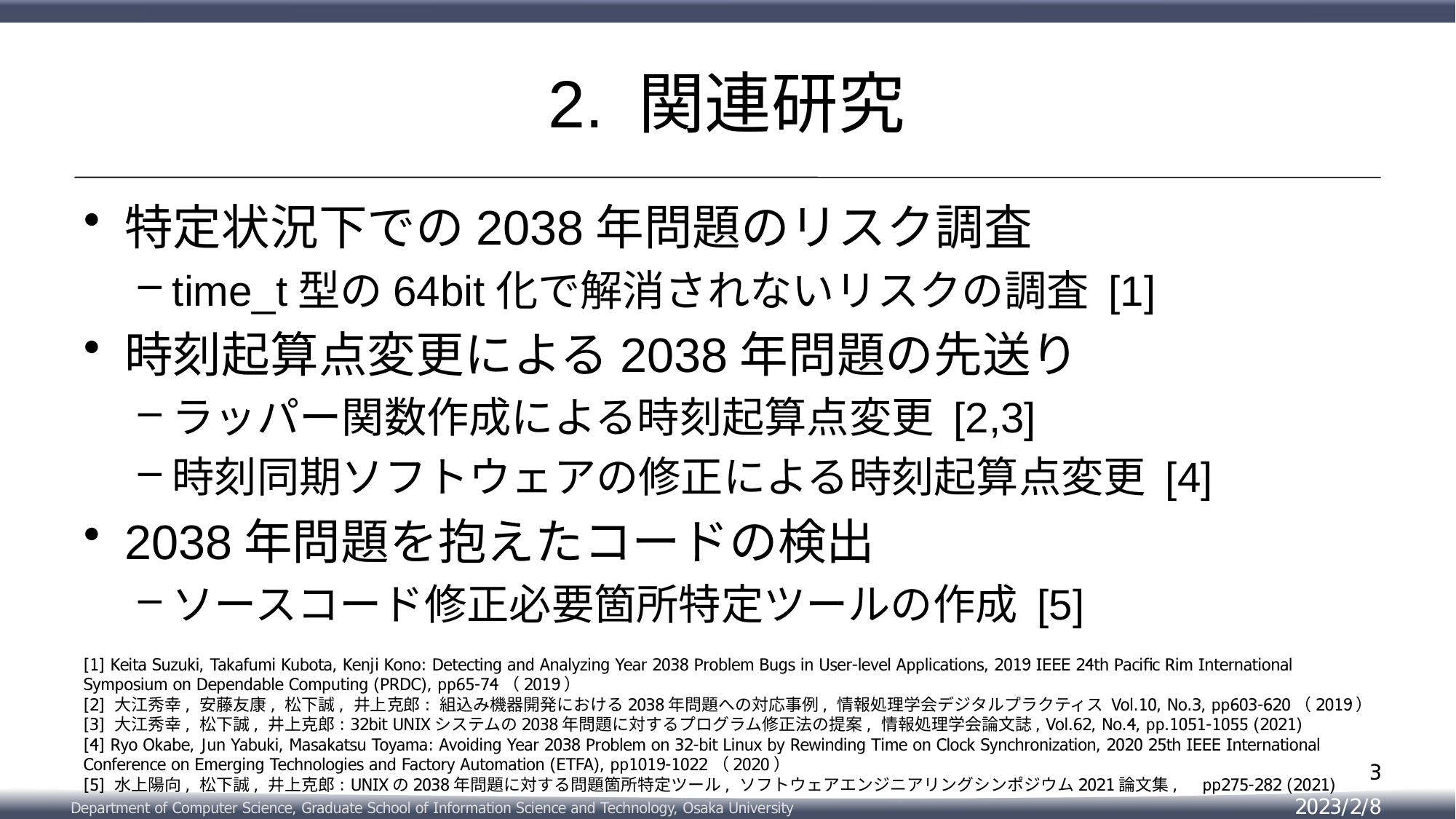

# 2. 関連研究
特定状況下での2038年問題のリスク調査
time_t型の64bit化で解消されないリスクの調査 [1]
時刻起算点変更による2038年問題の先送り
ラッパー関数作成による時刻起算点変更 [2,3]
時刻同期ソフトウェアの修正による時刻起算点変更 [4]
2038年問題を抱えたコードの検出
ソースコード修正必要箇所特定ツールの作成 [5]
[1] Keita Suzuki, Takafumi Kubota, Kenji Kono: Detecting and Analyzing Year 2038 Problem Bugs in User-level Applications, 2019 IEEE 24th Pacific Rim International Symposium on Dependable Computing (PRDC), pp65-74（2019）
[2] 大江秀幸, 安藤友康, 松下誠, 井上克郎: 組込み機器開発における2038年問題への対応事例, 情報処理学会デジタルプラクティス Vol.10, No.3, pp603-620（2019）
[3] 大江秀幸, 松下誠, 井上克郎: 32bit UNIXシステムの2038年問題に対するプログラム修正法の提案, 情報処理学会論文誌, Vol.62, No.4, pp.1051-1055 (2021)
[4] Ryo Okabe, Jun Yabuki, Masakatsu Toyama: Avoiding Year 2038 Problem on 32-bit Linux by Rewinding Time on Clock Synchronization, 2020 25th IEEE International Conference on Emerging Technologies and Factory Automation (ETFA), pp1019-1022（2020）
[5] 水上陽向, 松下誠, 井上克郎: UNIXの2038年問題に対する問題箇所特定ツール, ソフトウェアエンジニアリングシンポジウム2021論文集,　pp275-282 (2021)
3
2023/2/8